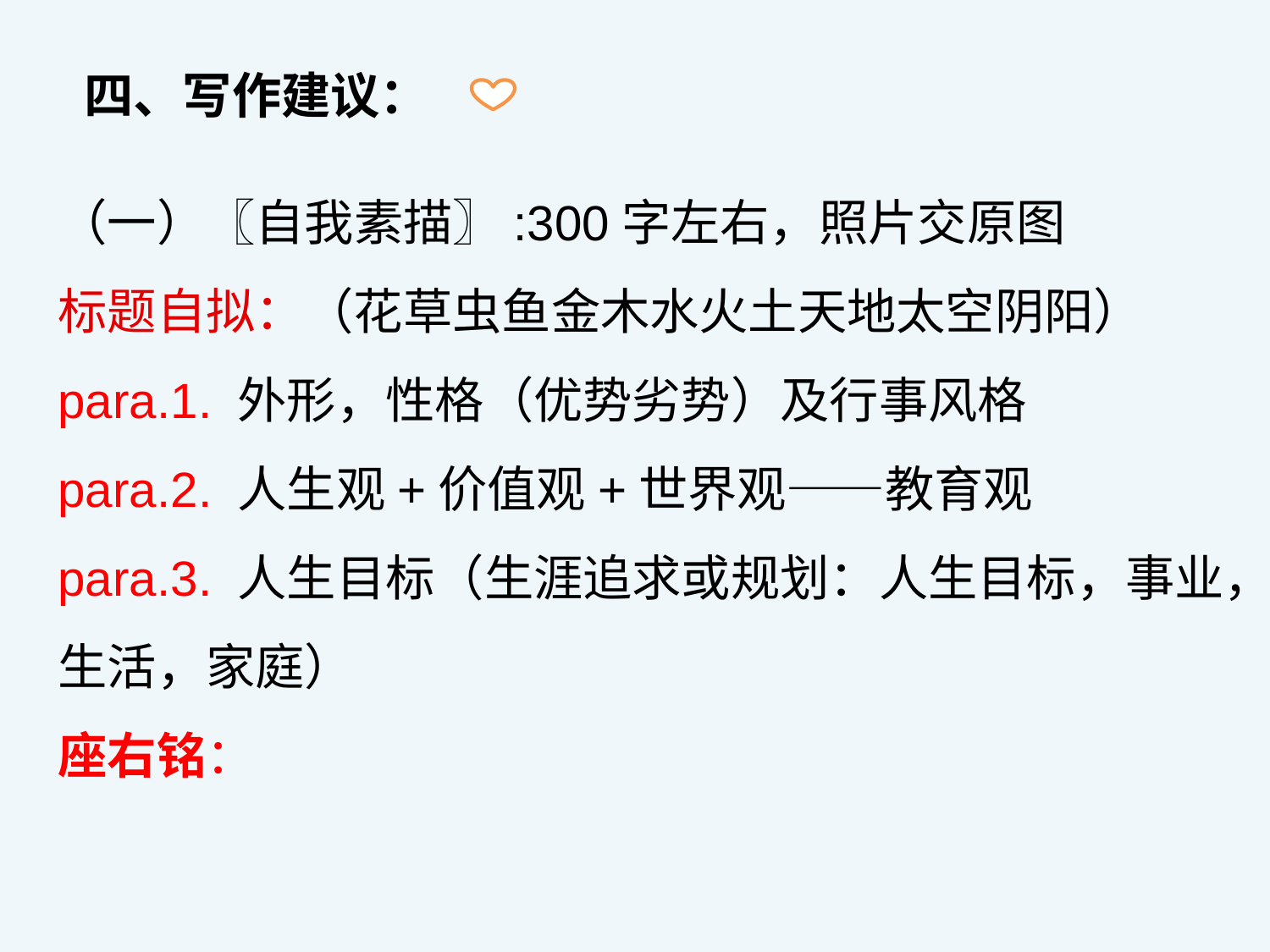

四、写作建议：

（一）〖自我素描〗:300字左右，照片交原图
标题自拟：（花草虫鱼金木水火土天地太空阴阳）
para.1. 外形，性格（优势劣势）及行事风格
para.2. 人生观+价值观+世界观——教育观
para.3. 人生目标（生涯追求或规划：人生目标，事业，生活，家庭）
座右铭：